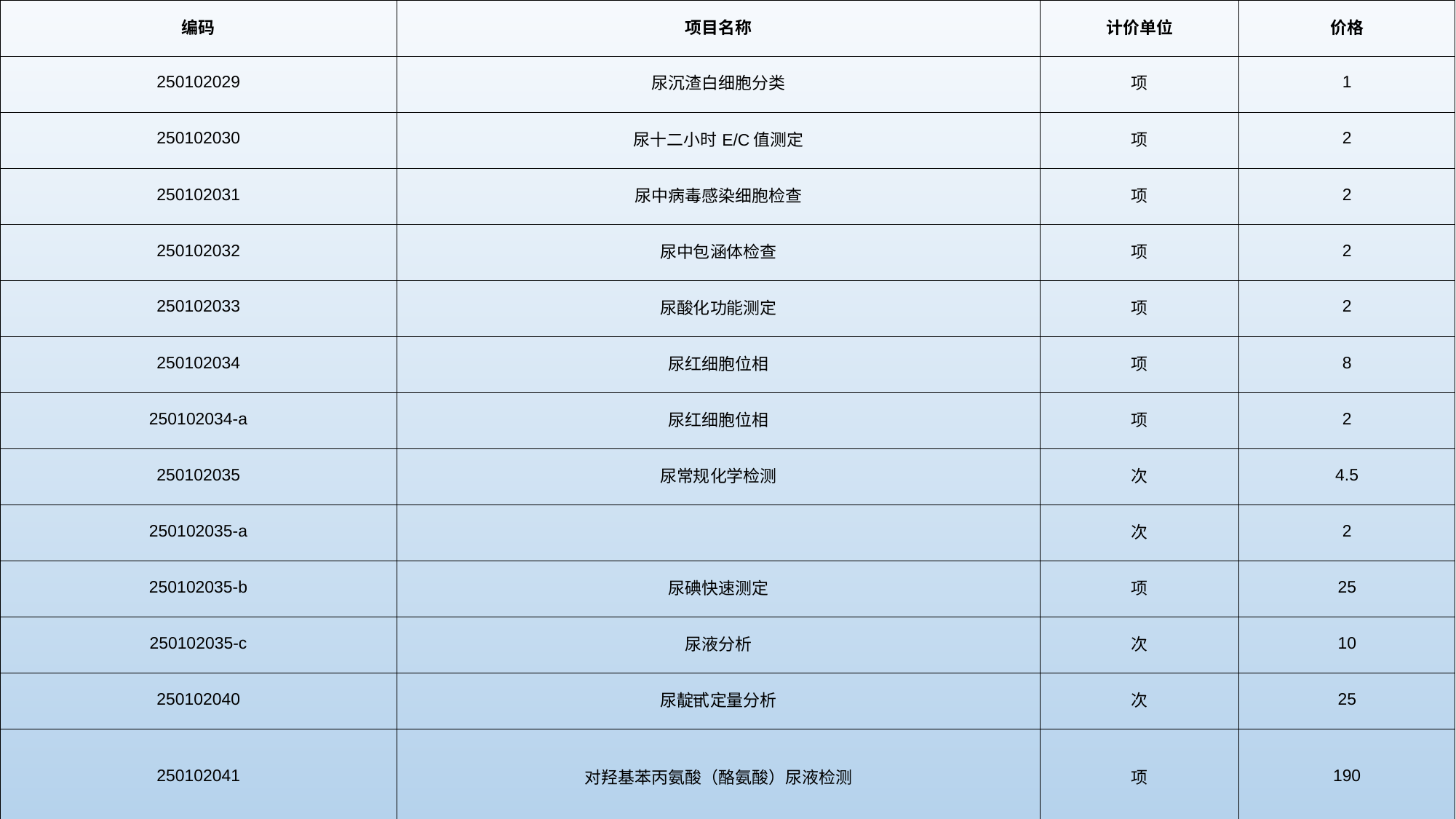

| 编码 | 项目名称 | 计价单位 | 价格 |
| --- | --- | --- | --- |
| 250102029 | 尿沉渣白细胞分类 | 项 | 1 |
| 250102030 | 尿十二小时E/C值测定 | 项 | 2 |
| 250102031 | 尿中病毒感染细胞检查 | 项 | 2 |
| 250102032 | 尿中包涵体检查 | 项 | 2 |
| 250102033 | 尿酸化功能测定 | 项 | 2 |
| 250102034 | 尿红细胞位相 | 项 | 8 |
| 250102034-a | 尿红细胞位相 | 项 | 2 |
| 250102035 | 尿常规化学检测 | 次 | 4.5 |
| 250102035-a |  | 次 | 2 |
| 250102035-b | 尿碘快速测定 | 项 | 25 |
| 250102035-c | 尿液分析 | 次 | 10 |
| 250102040 | 尿靛甙定量分析 | 次 | 25 |
| 250102041 | 对羟基苯丙氨酸（酪氨酸）尿液检测 | 项 | 190 |